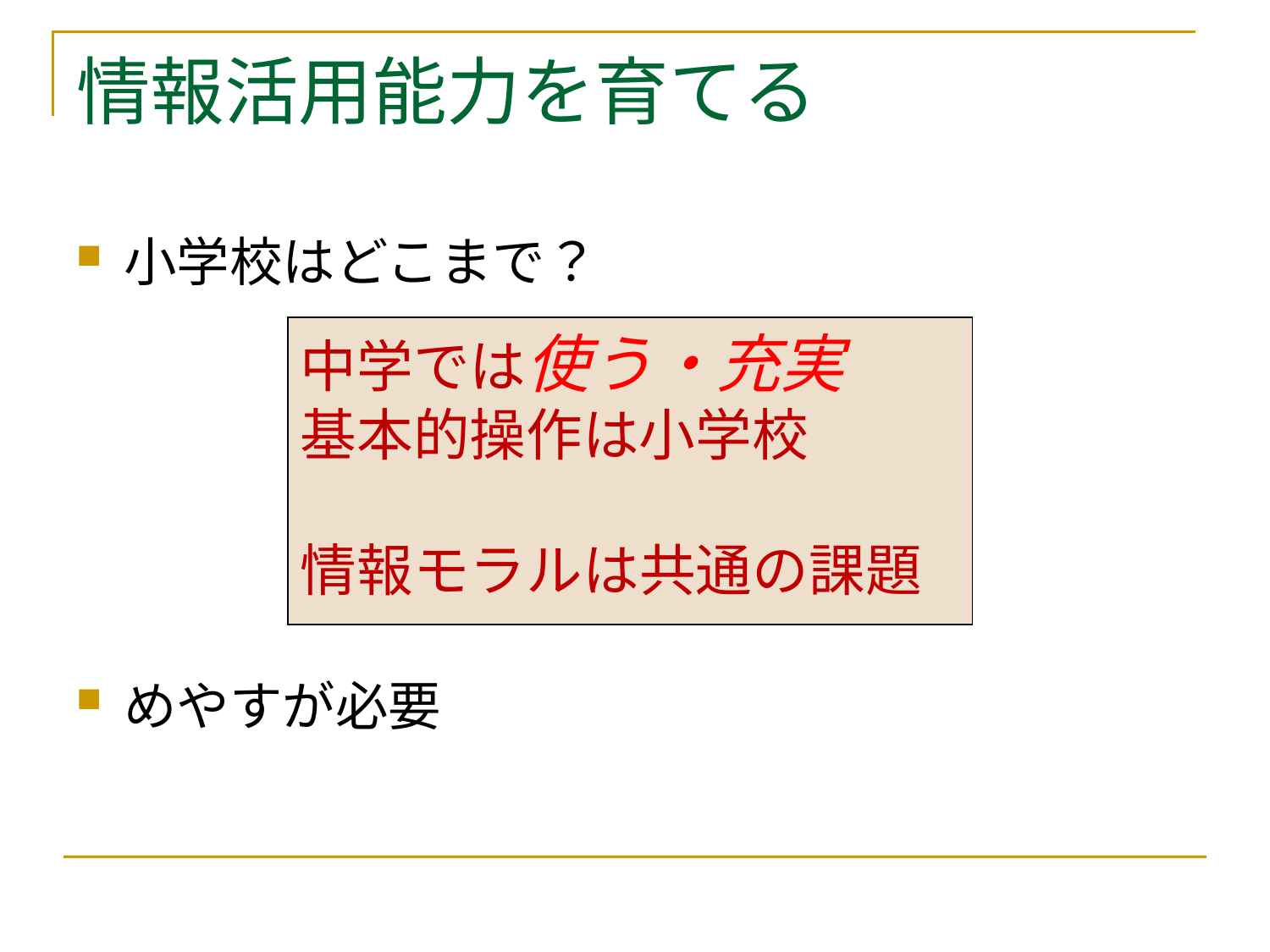

# 情報活用能力を育てる
小学校はどこまで？

めやすが必要
中学では使う・充実
基本的操作は小学校

情報モラルは共通の課題